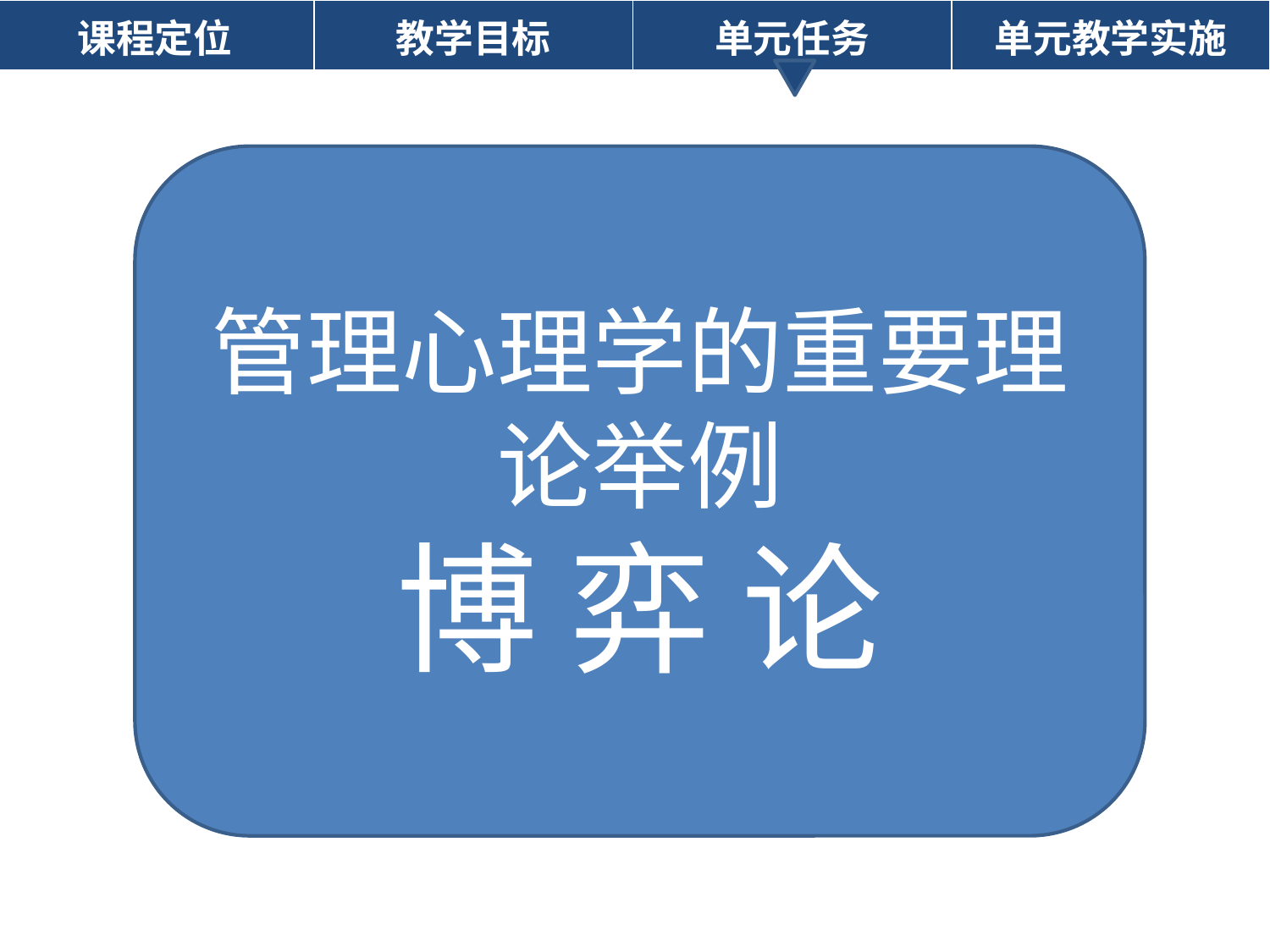

| 课程定位 | 教学目标 | 单元任务 | 单元教学实施 |
| --- | --- | --- | --- |

管理心理学的重要理论举例
博 弈 论